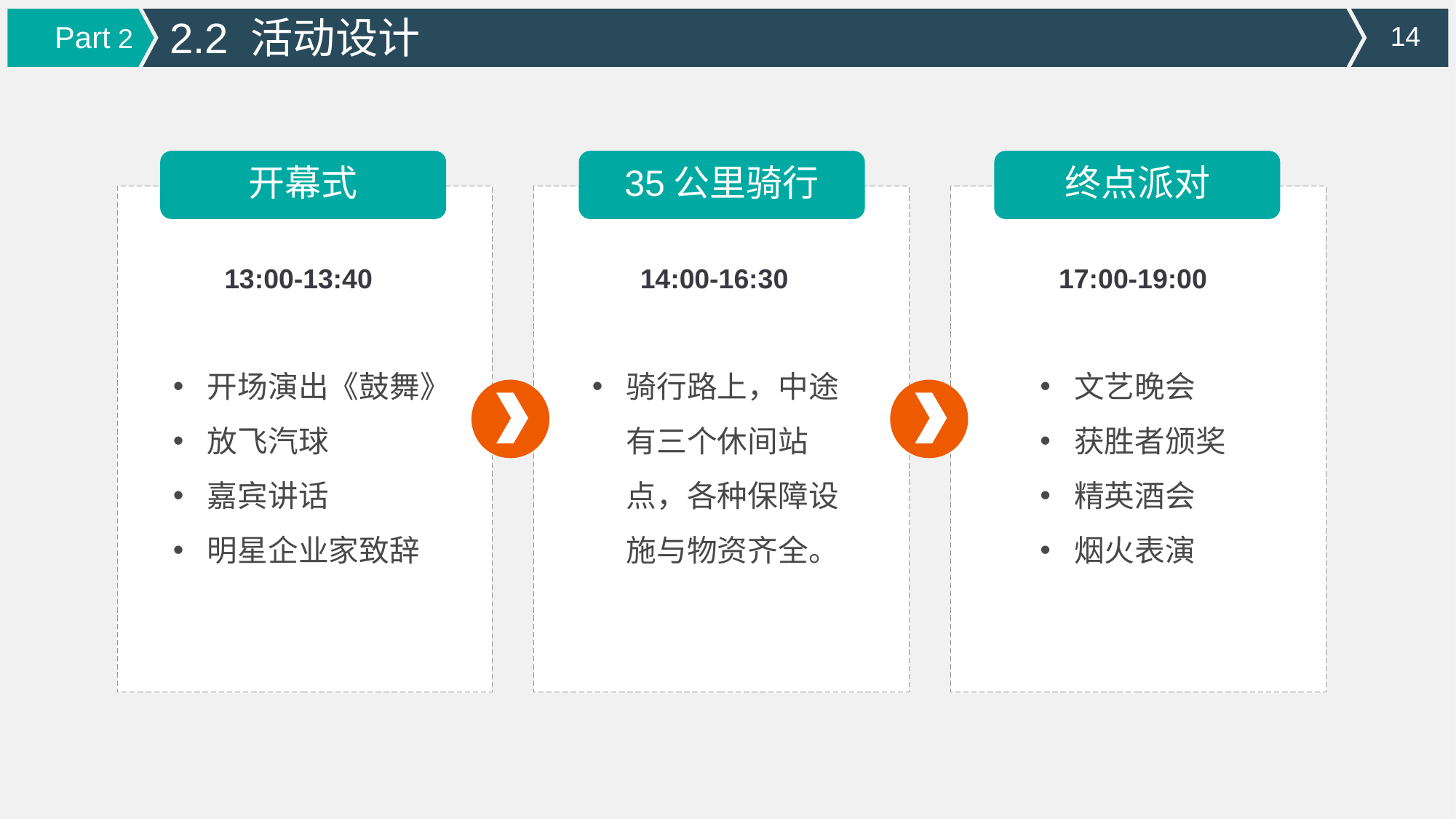

2.2 活动设计
Part 2

开幕式
35公里骑行
终点派对

13:00-13:40
14:00-16:30
17:00-19:00
开场演出《鼓舞》
放飞汽球
嘉宾讲话
明星企业家致辞

骑行路上，中途有三个休间站点，各种保障设施与物资齐全。

文艺晚会
获胜者颁奖
精英酒会
烟火表演